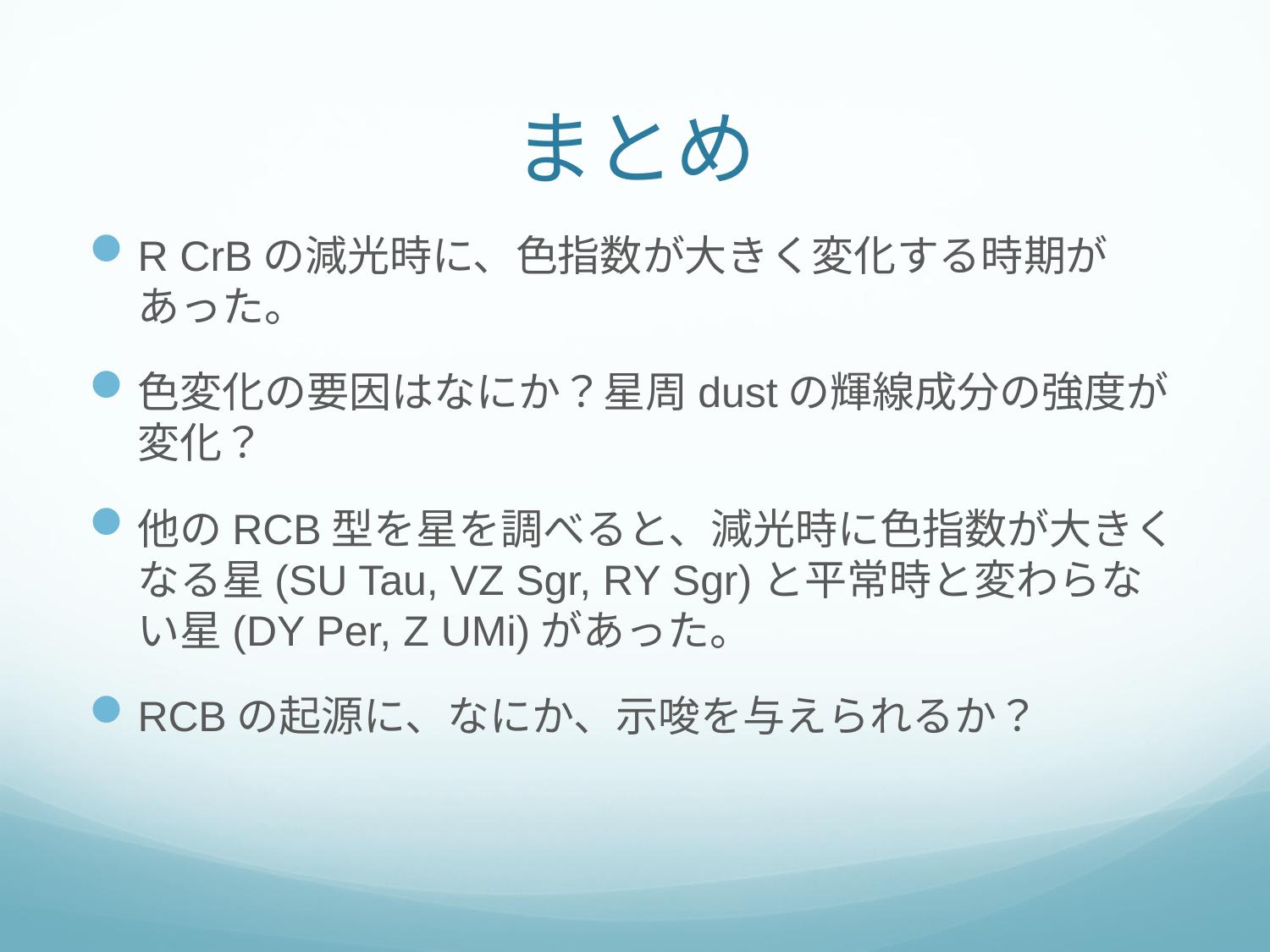

# まとめ
R CrBの減光時に、色指数が大きく変化する時期があった。
色変化の要因はなにか？星周dustの輝線成分の強度が変化？
他のRCB型を星を調べると、減光時に色指数が大きくなる星(SU Tau, VZ Sgr, RY Sgr)と平常時と変わらない星(DY Per, Z UMi)があった。
RCBの起源に、なにか、示唆を与えられるか？